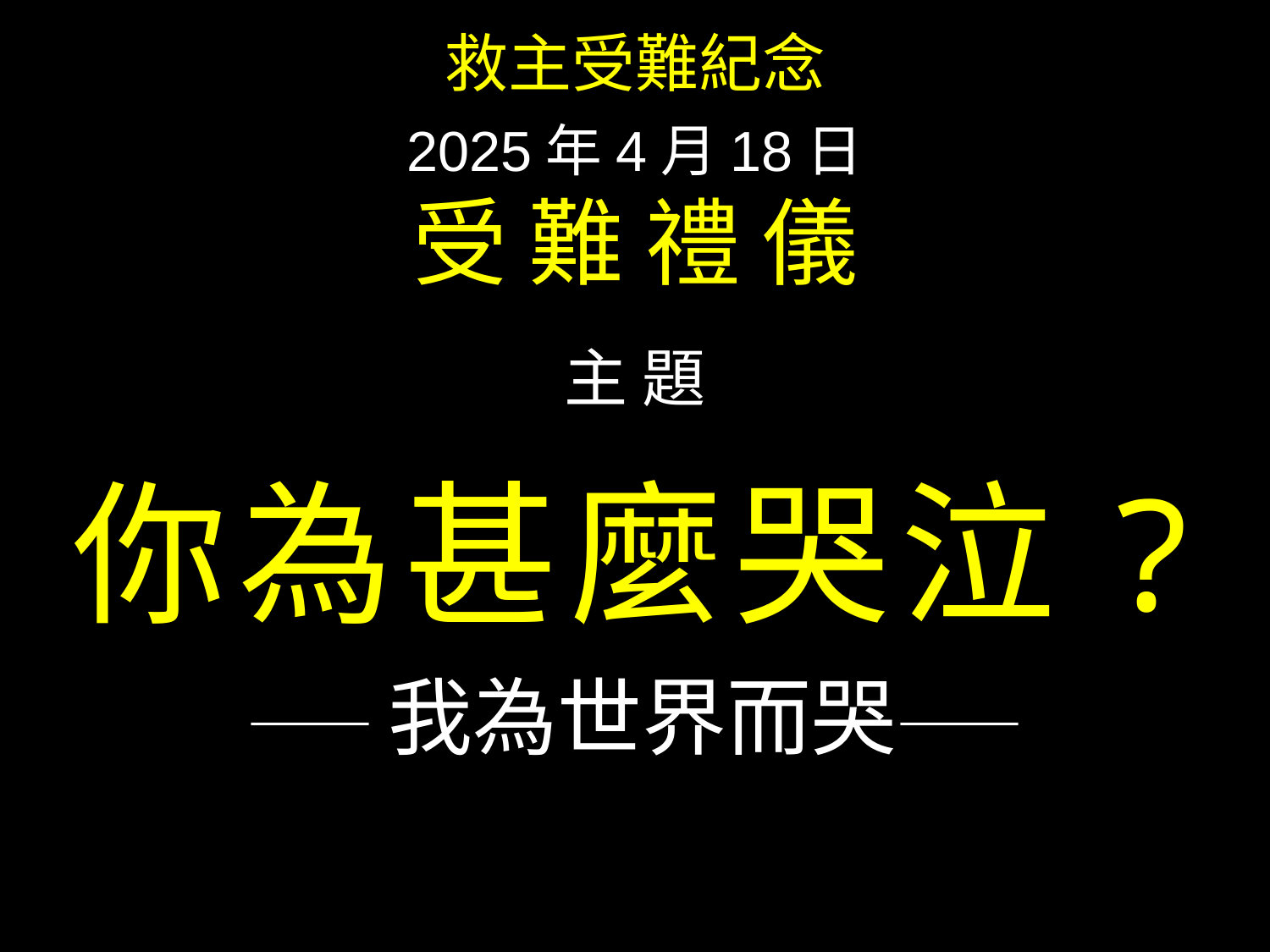

救主受難紀念
2025年4月18日
受 難 禮 儀

主 題
你為甚麼哭泣?
——我為世界而哭——